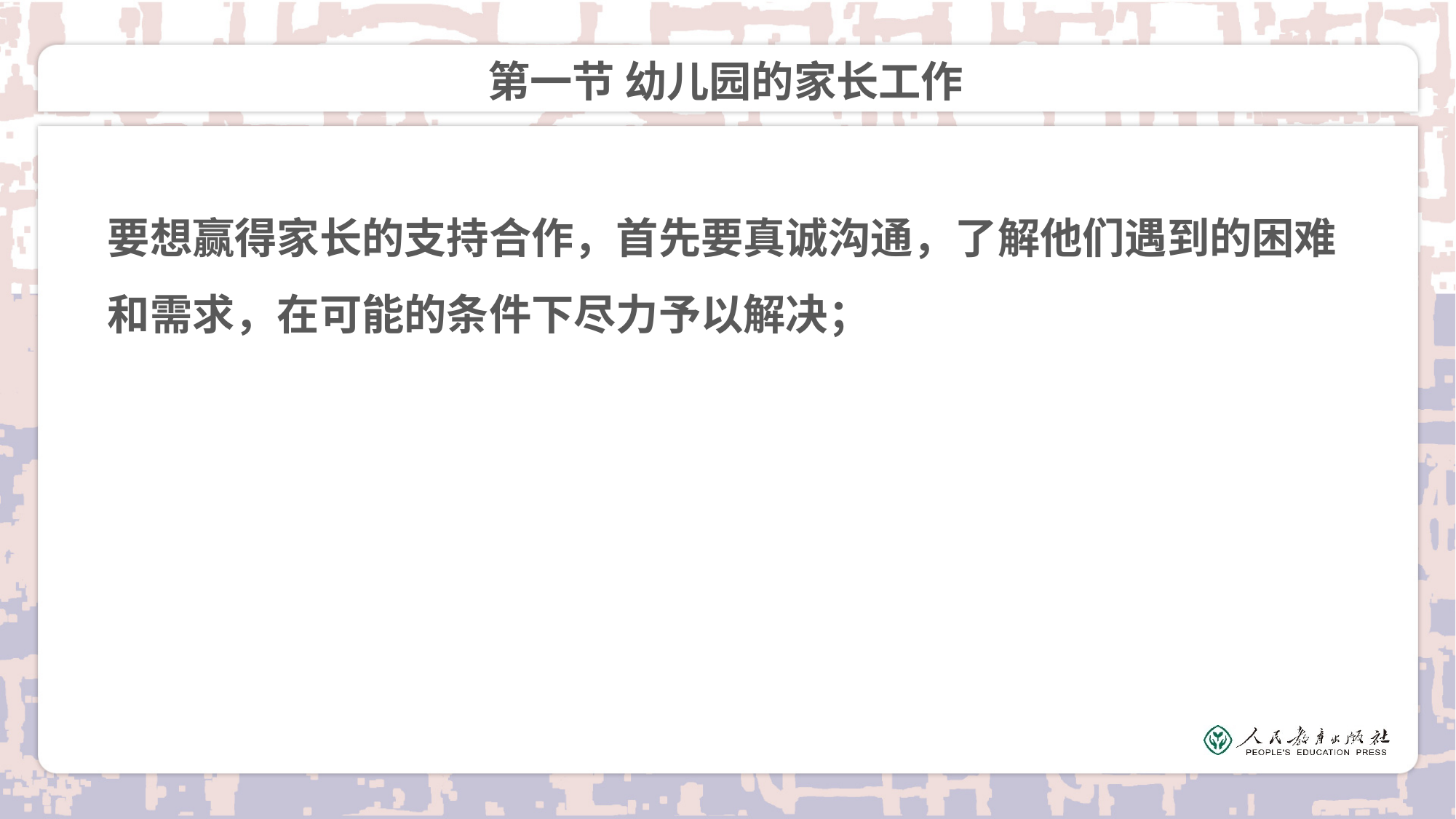

# 第一节 幼儿园的家长工作
要想赢得家长的支持合作，首先要真诚沟通，了解他们遇到的困难和需求，在可能的条件下尽力予以解决；